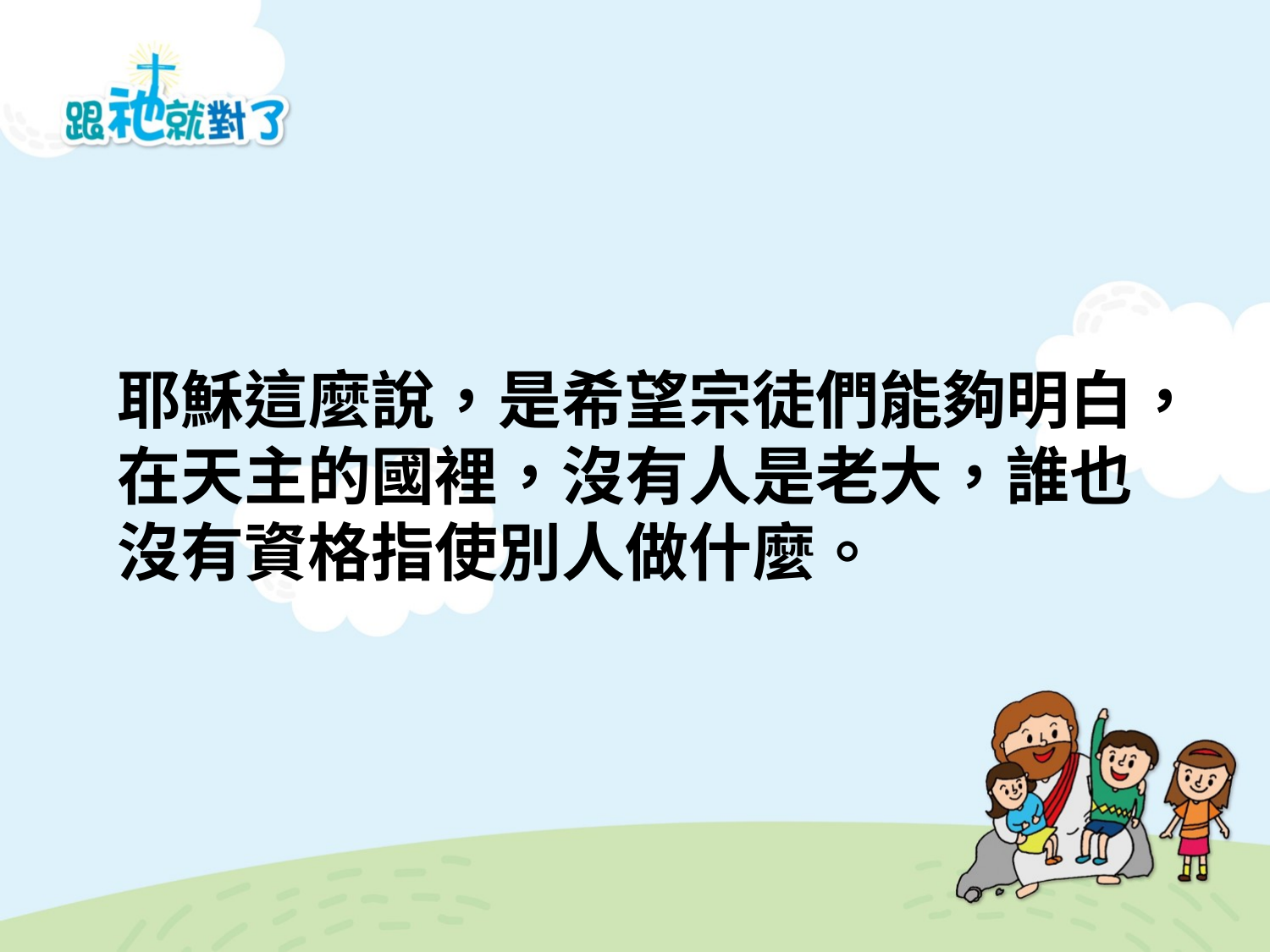

耶穌這麼說，是希望宗徒們能夠明白，在天主的國裡，沒有人是老大，誰也沒有資格指使別人做什麼。